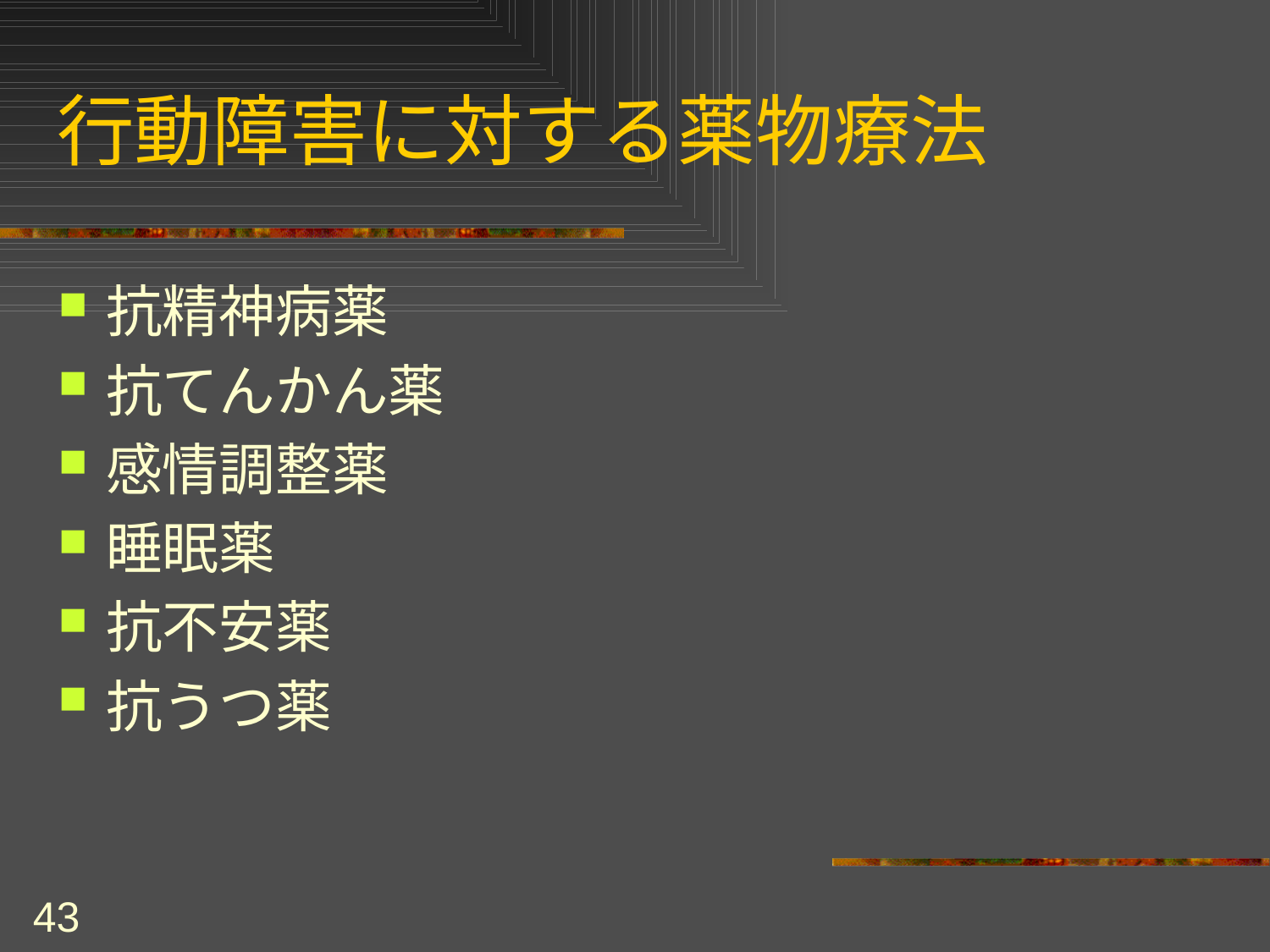

# 行動障害に対する薬物療法
抗精神病薬
抗てんかん薬
感情調整薬
睡眠薬
抗不安薬
抗うつ薬
43